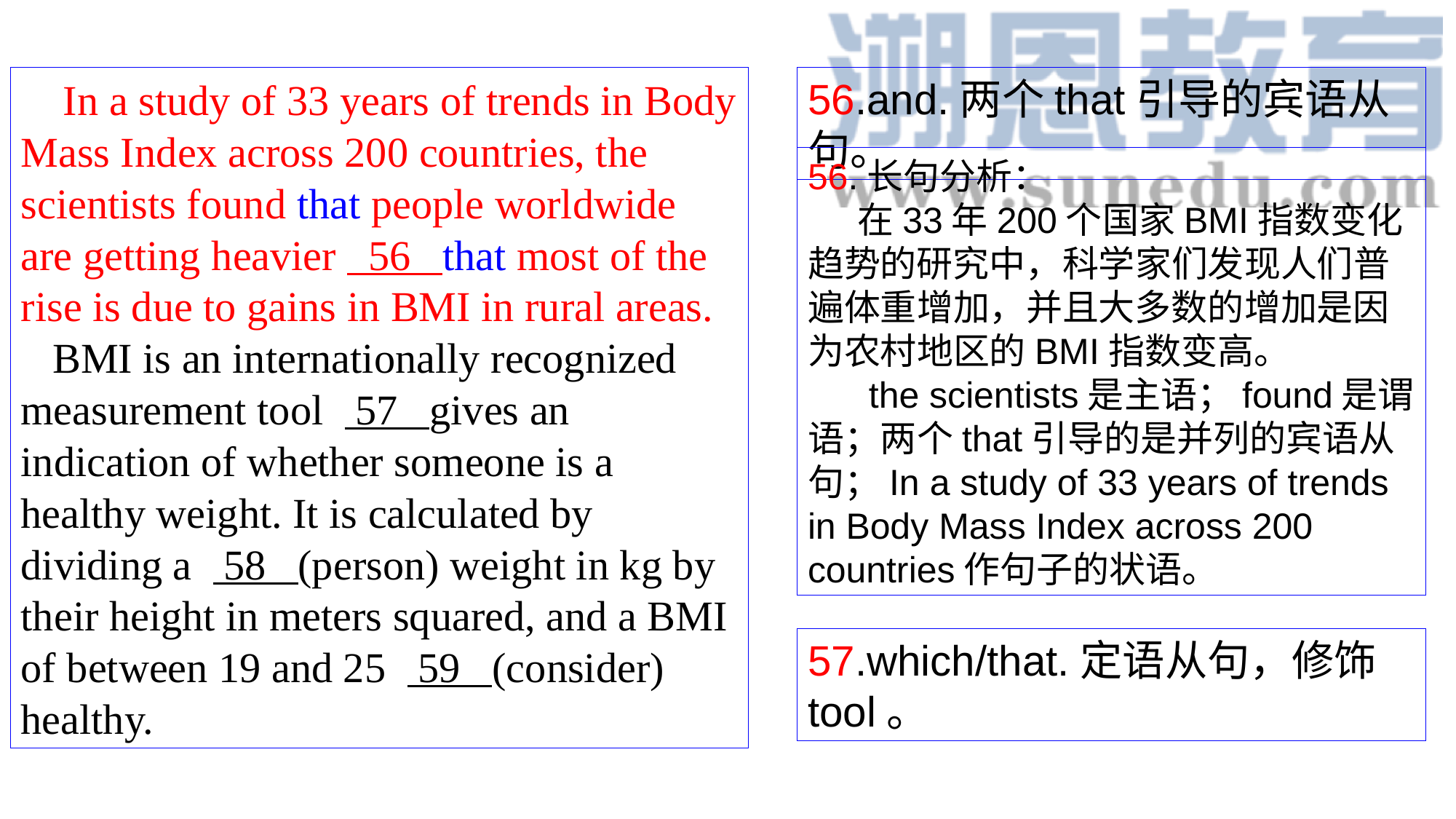

In a study of 33 years of trends in Body Mass Index across 200 countries, the scientists found that people worldwide are getting heavier   56   that most of the rise is due to gains in BMI in rural areas.
   BMI is an internationally recognized measurement tool   57   gives an indication of whether someone is a healthy weight. It is calculated by dividing a   58   (person) weight in kg by their height in meters squared, and a BMI of between 19 and 25   59   (consider) healthy.
56.and.两个that引导的宾语从句。
56.长句分析：
     在33年200个国家BMI指数变化趋势的研究中，科学家们发现人们普遍体重增加，并且大多数的增加是因为农村地区的BMI指数变高。
      the scientists是主语；found是谓语；两个that引导的是并列的宾语从句；In a study of 33 years of trends in Body Mass Index across 200 countries作句子的状语。
57.which/that.定语从句，修饰tool。